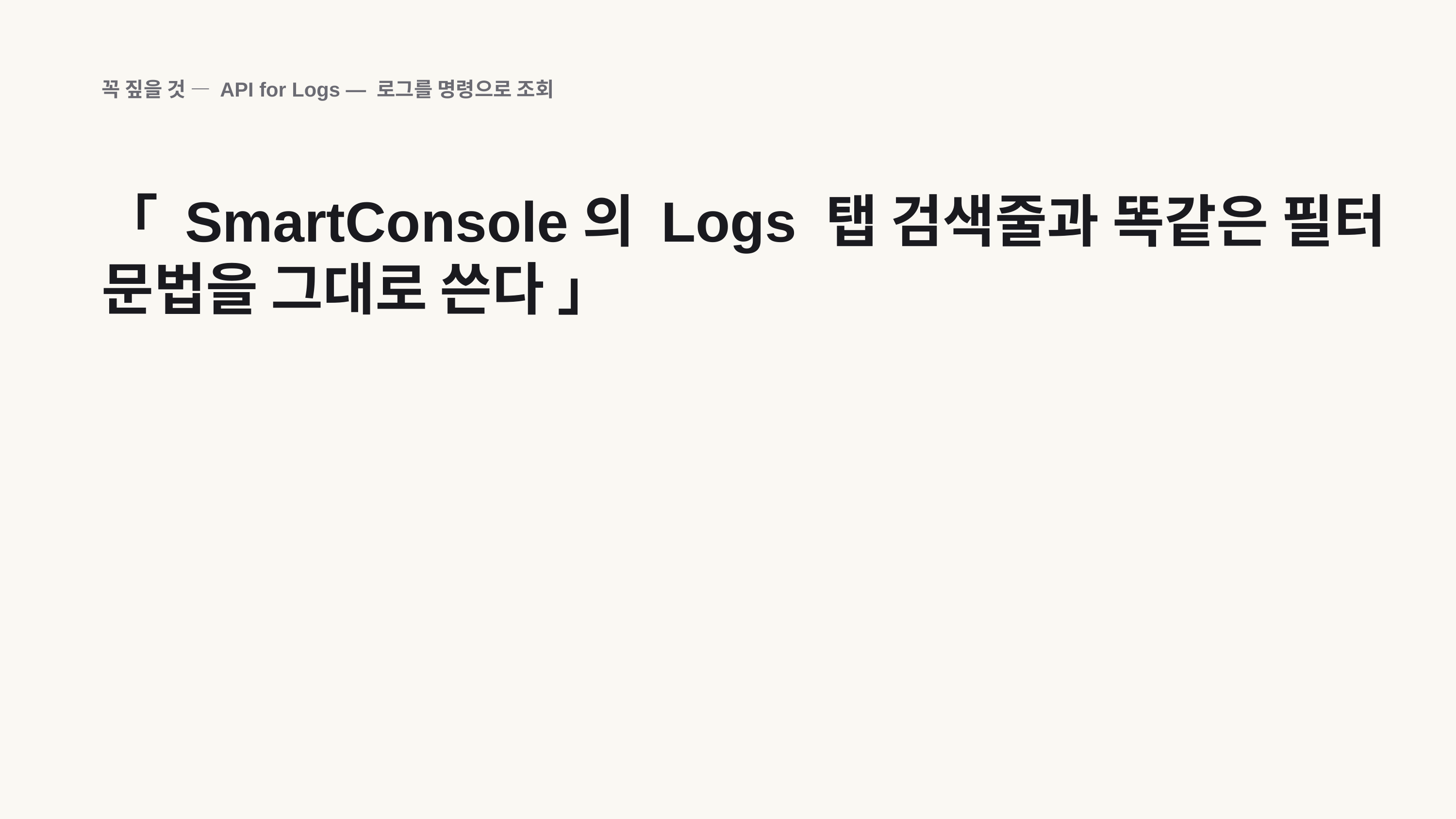

꼭 짚을 것 — API for Logs — 로그를 명령으로 조회
「 SmartConsole의 Logs 탭 검색줄과 똑같은 필터 문법을 그대로 쓴다 」